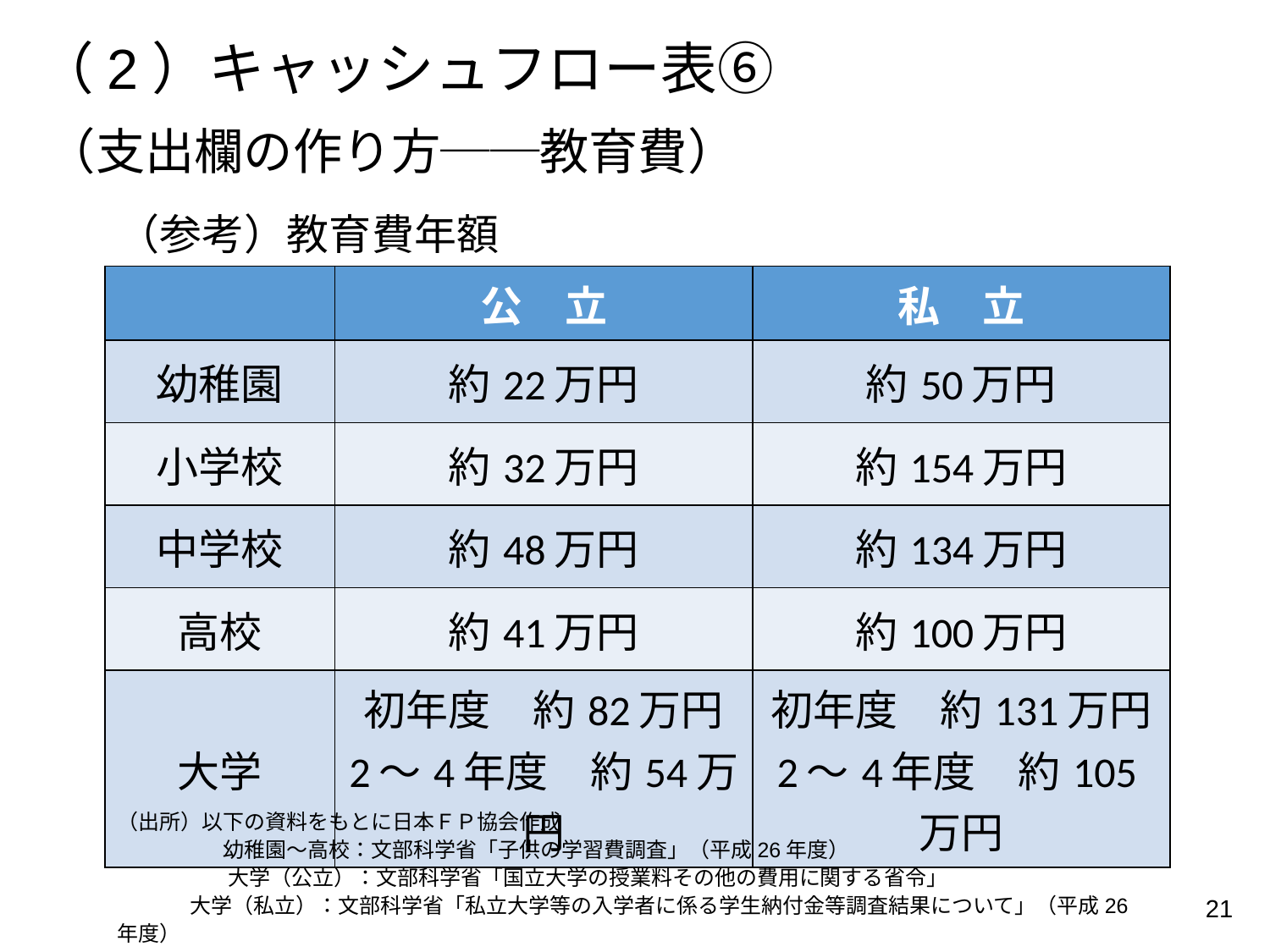

（2）キャッシュフロー表⑥
（支出欄の作り方──教育費）
（参考）教育費年額
|  | 公　立 | 私　立 |
| --- | --- | --- |
| 幼稚園 | 約22万円 | 約50万円 |
| 小学校 | 約32万円 | 約154万円 |
| 中学校 | 約48万円 | 約134万円 |
| 高校 | 約41万円 | 約100万円 |
| 大学 | 初年度　約82万円 2～4年度　約54万円 | 初年度　約131万円 2～4年度　約105万円 |
（出所）以下の資料をもとに日本ＦＰ協会作成
　　　　　幼稚園～高校：文部科学省「子供の学習費調査」（平成26年度）
　　　　　 大学（公立）：文部科学省「国立大学の授業料その他の費用に関する省令」
          　大学（私立）：文部科学省「私立大学等の入学者に係る学生納付金等調査結果について」（平成26年度）
21